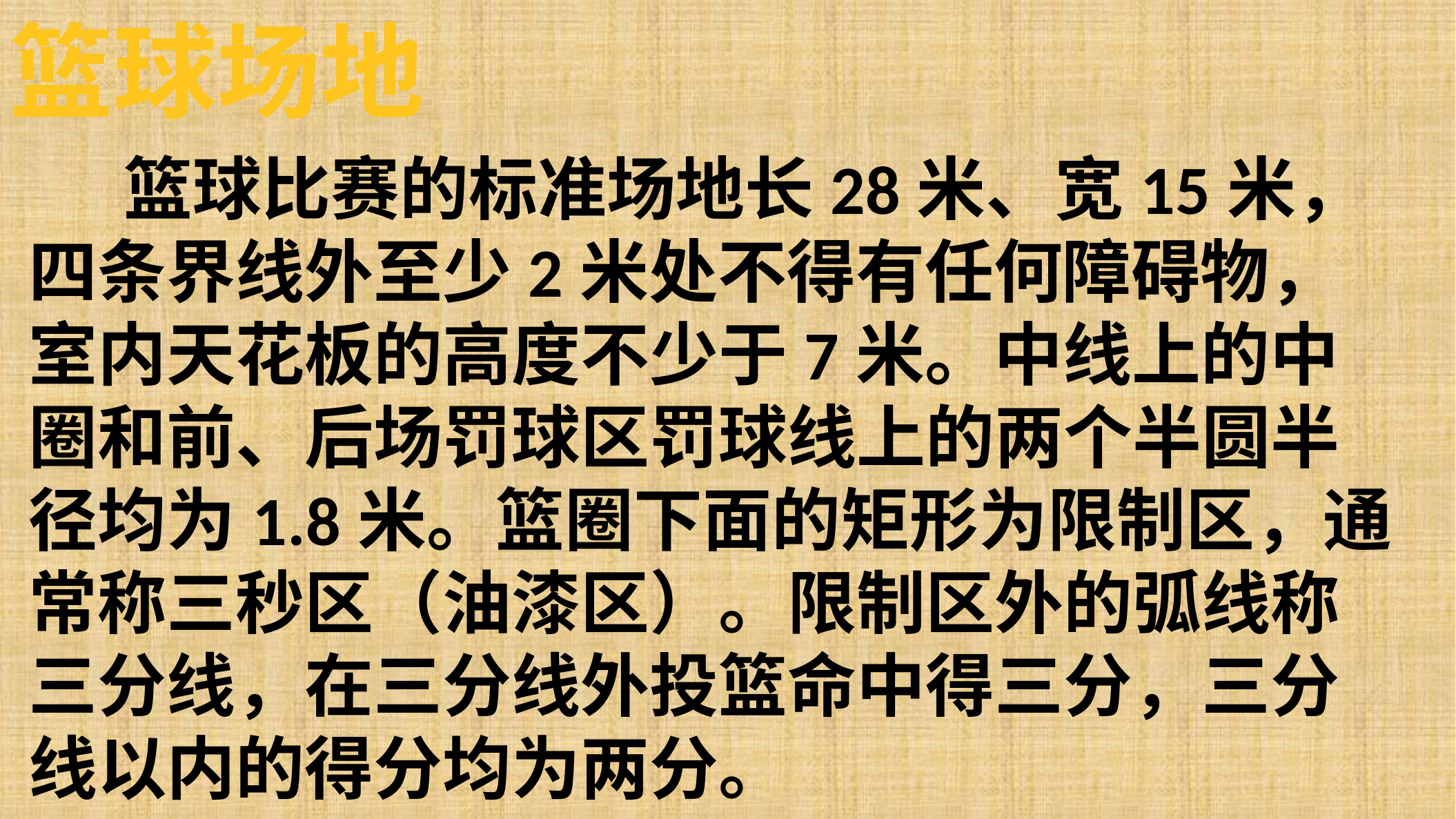

篮球场地
     篮球比赛的标准场地长28米、宽15米，四条界线外至少2米处不得有任何障碍物，室内天花板的高度不少于7米。中线上的中圈和前、后场罚球区罚球线上的两个半圆半径均为1.8米。篮圈下面的矩形为限制区，通常称三秒区（油漆区）。限制区外的弧线称三分线，在三分线外投篮命中得三分，三分线以内的得分均为两分。